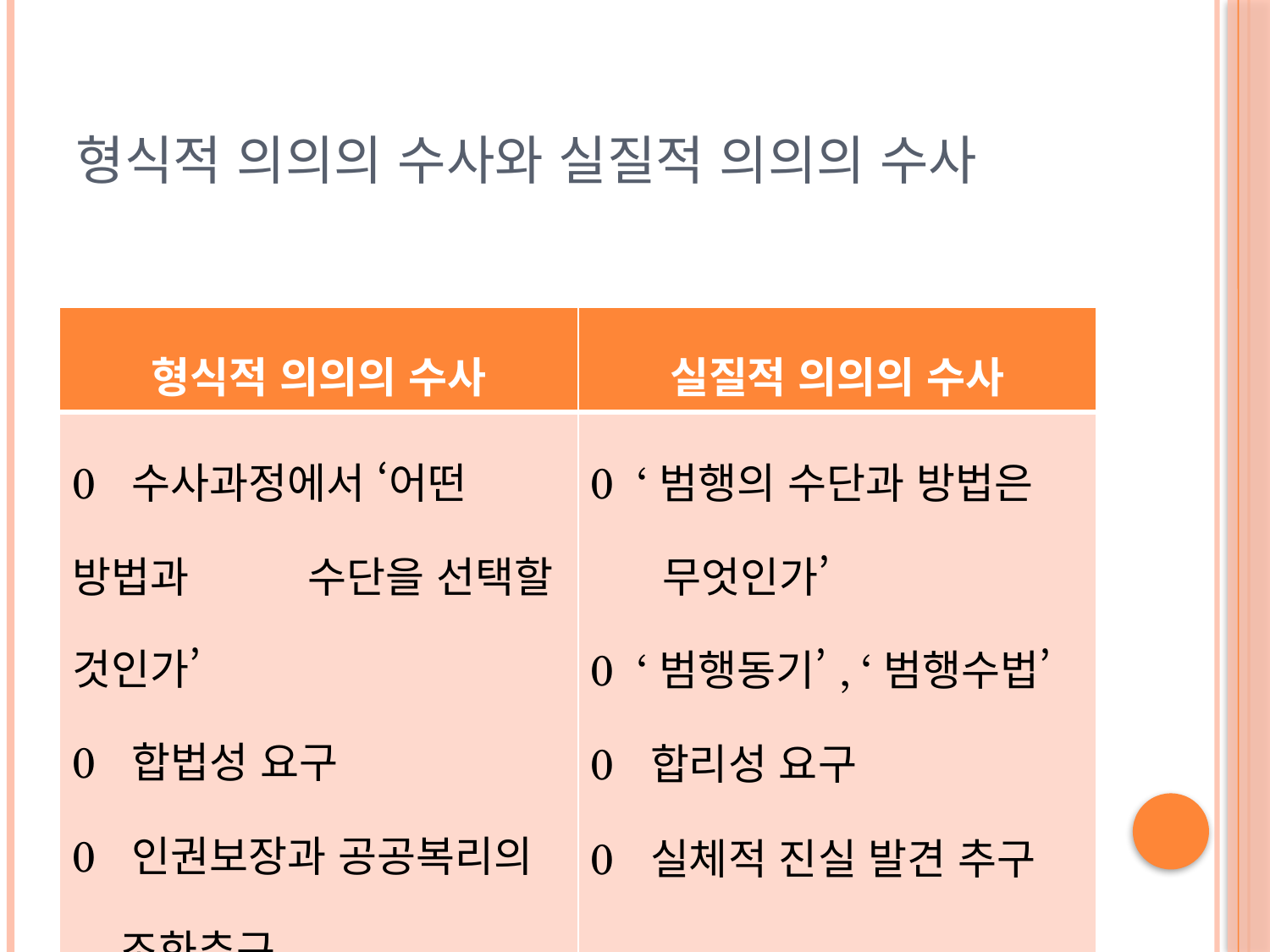

# 형식적 의의의 수사와 실질적 의의의 수사
| 형식적 의의의 수사 | 실질적 의의의 수사 |
| --- | --- |
| 0 수사과정에서 ‘어떤 방법과 수단을 선택할 것인가’ 0 합법성 요구 0 인권보장과 공공복리의 조화추구 | 0 ‘범행의 수단과 방법은 무엇인가’ 0 ‘범행동기’, ‘범행수법’ 0 합리성 요구 0 실체적 진실 발견 추구 |